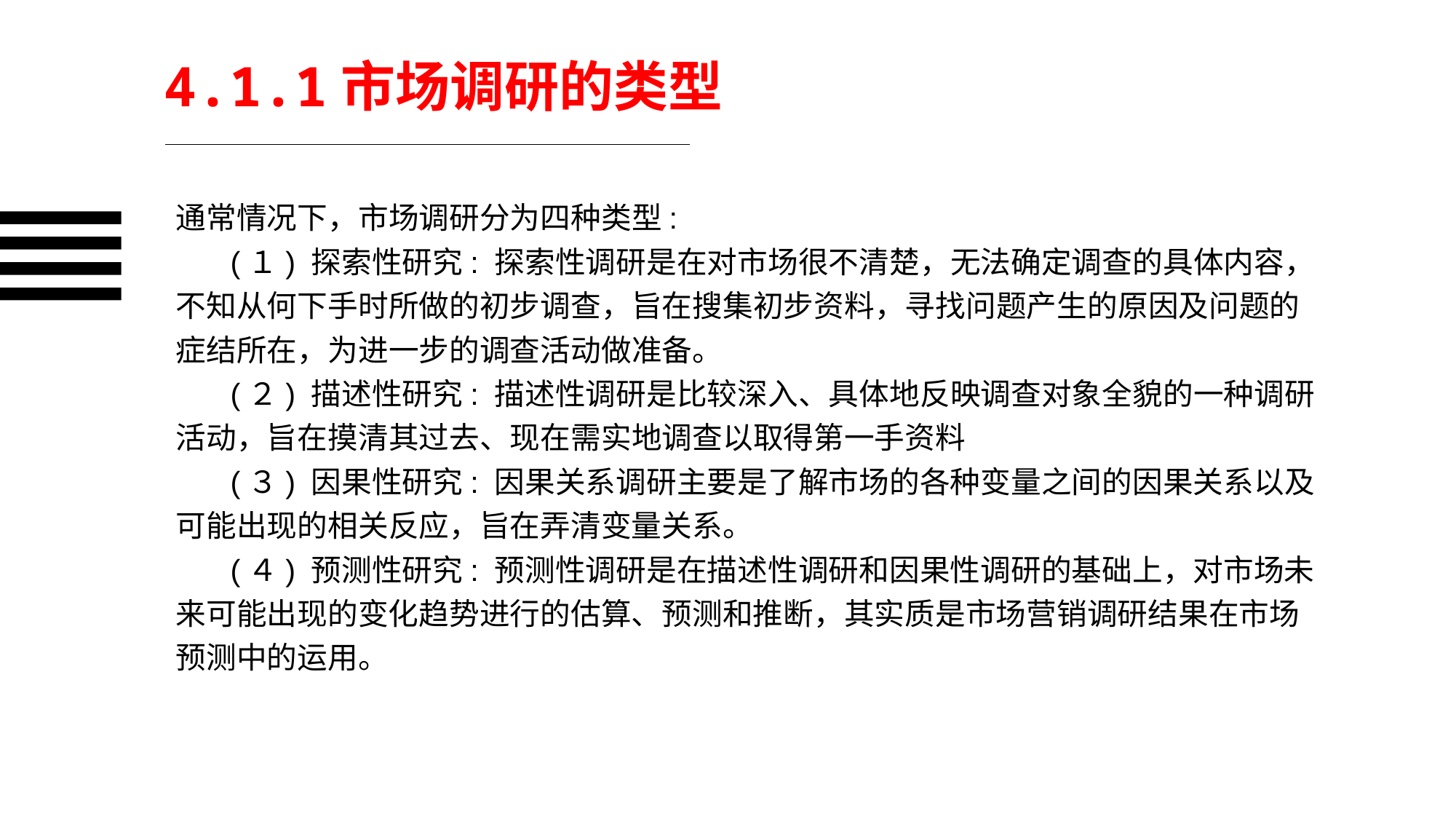

4.1.1市场调研的类型
通常情况下，市场调研分为四种类型:
(１) 探索性研究: 探索性调研是在对市场很不清楚，无法确定调查的具体内容，不知从何下手时所做的初步调查，旨在搜集初步资料，寻找问题产生的原因及问题的症结所在，为进一步的调查活动做准备。
(２) 描述性研究: 描述性调研是比较深入、具体地反映调查对象全貌的一种调研活动，旨在摸清其过去、现在需实地调查以取得第一手资料
(３) 因果性研究: 因果关系调研主要是了解市场的各种变量之间的因果关系以及可能出现的相关反应，旨在弄清变量关系。
(４) 预测性研究: 预测性调研是在描述性调研和因果性调研的基础上，对市场未来可能出现的变化趋势进行的估算、预测和推断，其实质是市场营销调研结果在市场预测中的运用。